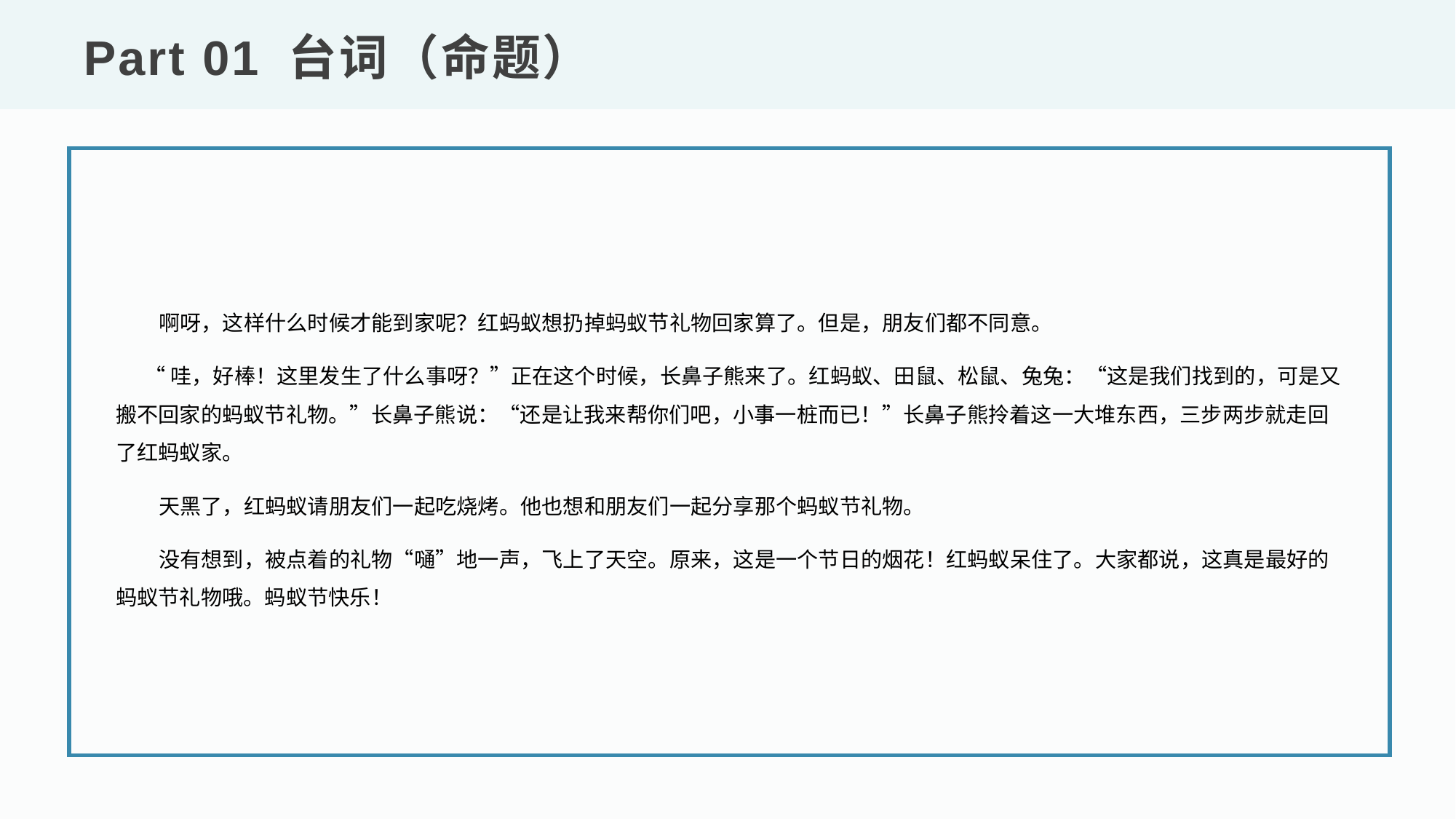

Part 01 台词（命题）

        啊呀，这样什么时候才能到家呢？红蚂蚁想扔掉蚂蚁节礼物回家算了。但是，朋友们都不同意。
      “哇，好棒！这里发生了什么事呀？”正在这个时候，长鼻子熊来了。红蚂蚁、田鼠、松鼠、兔兔：“这是我们找到的，可是又搬不回家的蚂蚁节礼物。”长鼻子熊说：“还是让我来帮你们吧，小事一桩而已！”长鼻子熊拎着这一大堆东西，三步两步就走回了红蚂蚁家。
        天黑了，红蚂蚁请朋友们一起吃烧烤。他也想和朋友们一起分享那个蚂蚁节礼物。
        没有想到，被点着的礼物“嗵”地一声，飞上了天空。原来，这是一个节日的烟花！红蚂蚁呆住了。大家都说，这真是最好的蚂蚁节礼物哦。蚂蚁节快乐！